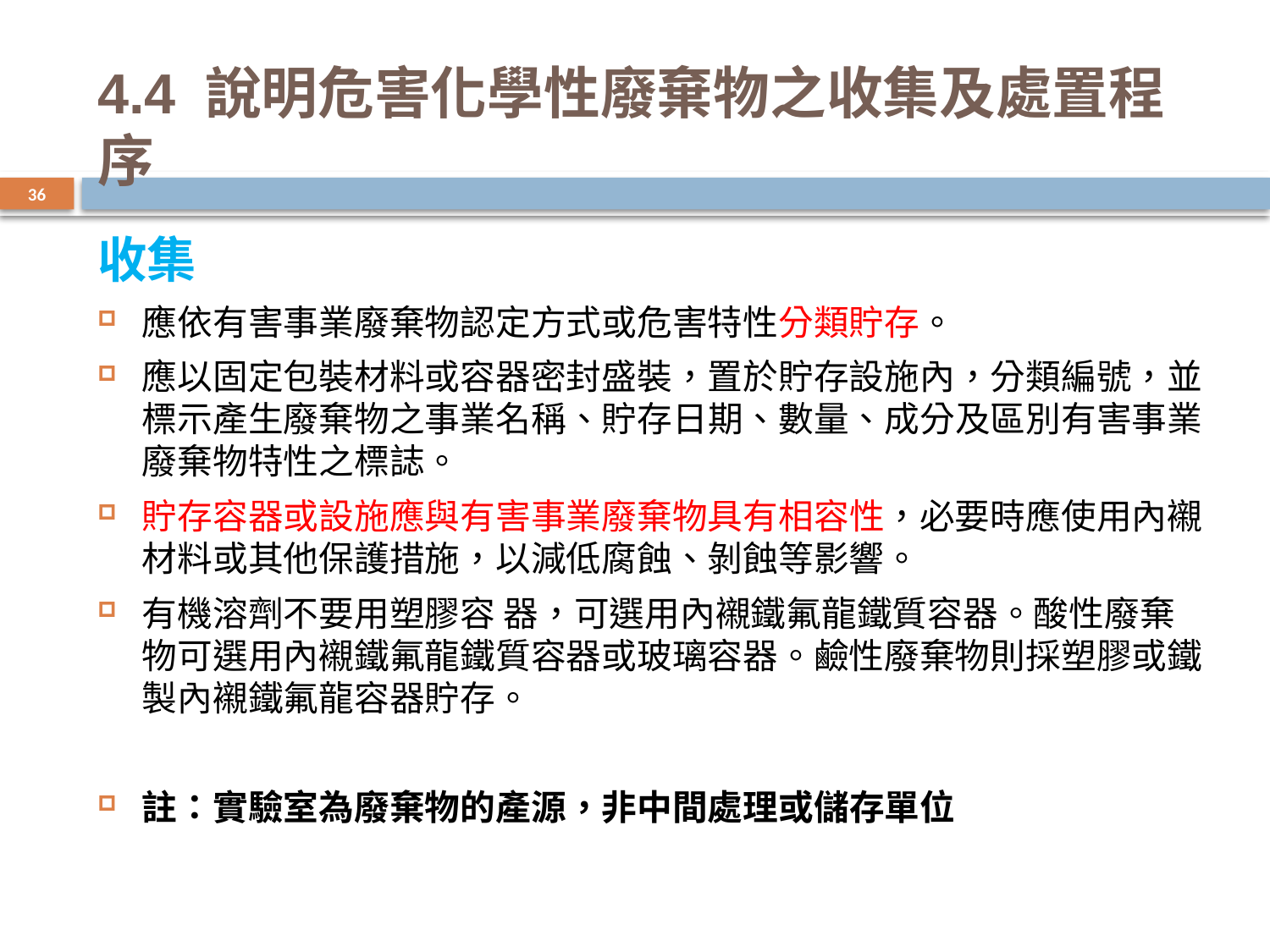

# 4.4 說明危害化學性廢棄物之收集及處置程序
36
收集
應依有害事業廢棄物認定方式或危害特性分類貯存。
應以固定包裝材料或容器密封盛裝，置於貯存設施內，分類編號，並標示產生廢棄物之事業名稱、貯存日期、數量、成分及區別有害事業廢棄物特性之標誌。
貯存容器或設施應與有害事業廢棄物具有相容性，必要時應使用內襯材料或其他保護措施，以減低腐蝕、剝蝕等影響。
有機溶劑不要用塑膠容 器，可選用內襯鐵氟龍鐵質容器。酸性廢棄物可選用內襯鐵氟龍鐵質容器或玻璃容器。鹼性廢棄物則採塑膠或鐵製內襯鐵氟龍容器貯存。

註：實驗室為廢棄物的產源，非中間處理或儲存單位